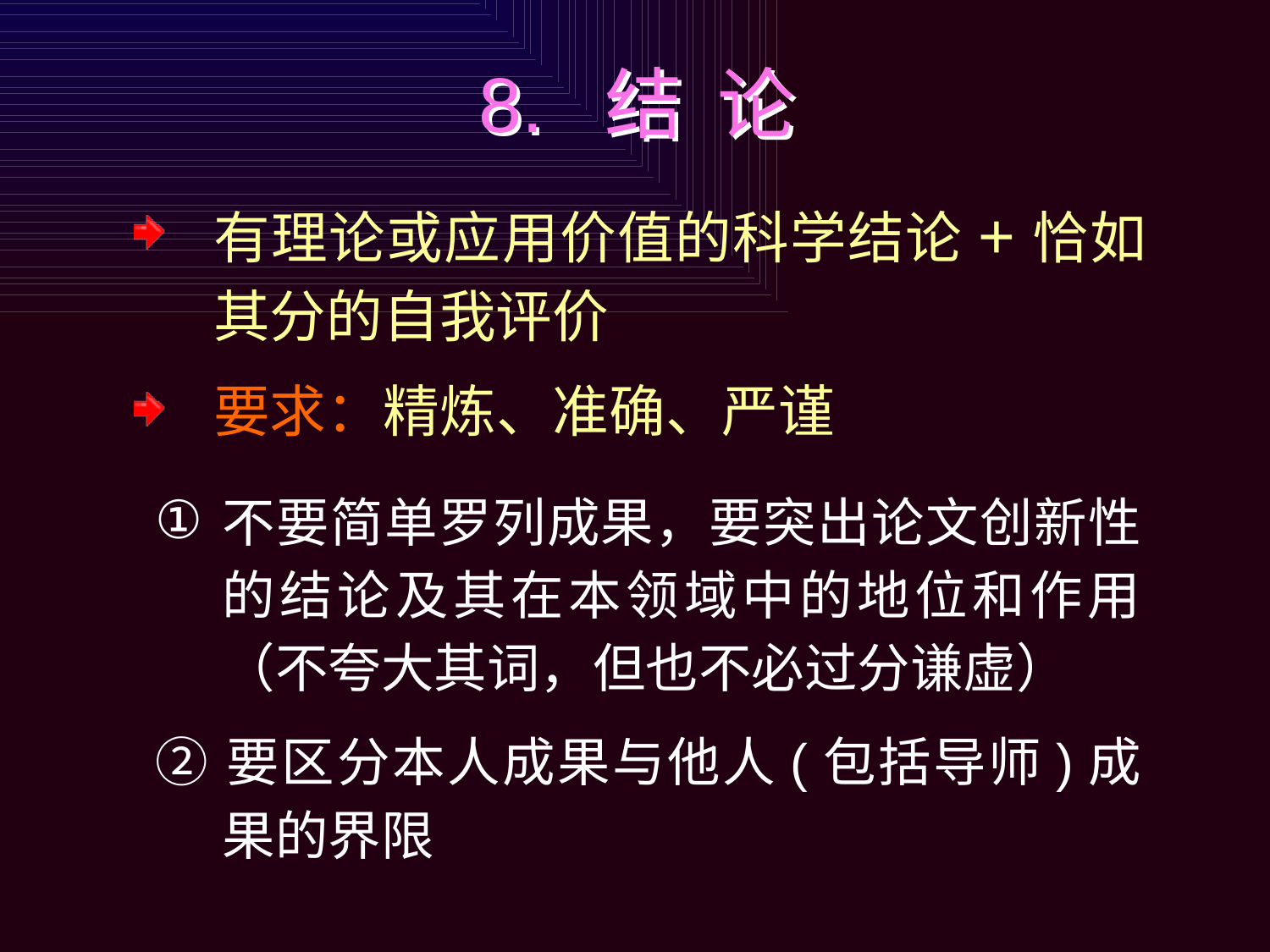

# 8.  结  论
有理论或应用价值的科学结论 + 恰如其分的自我评价
要求：精炼、准确、严谨
不要简单罗列成果，要突出论文创新性的结论及其在本领域中的地位和作用（不夸大其词，但也不必过分谦虚）
②	要区分本人成果与他人(包括导师)成果的界限